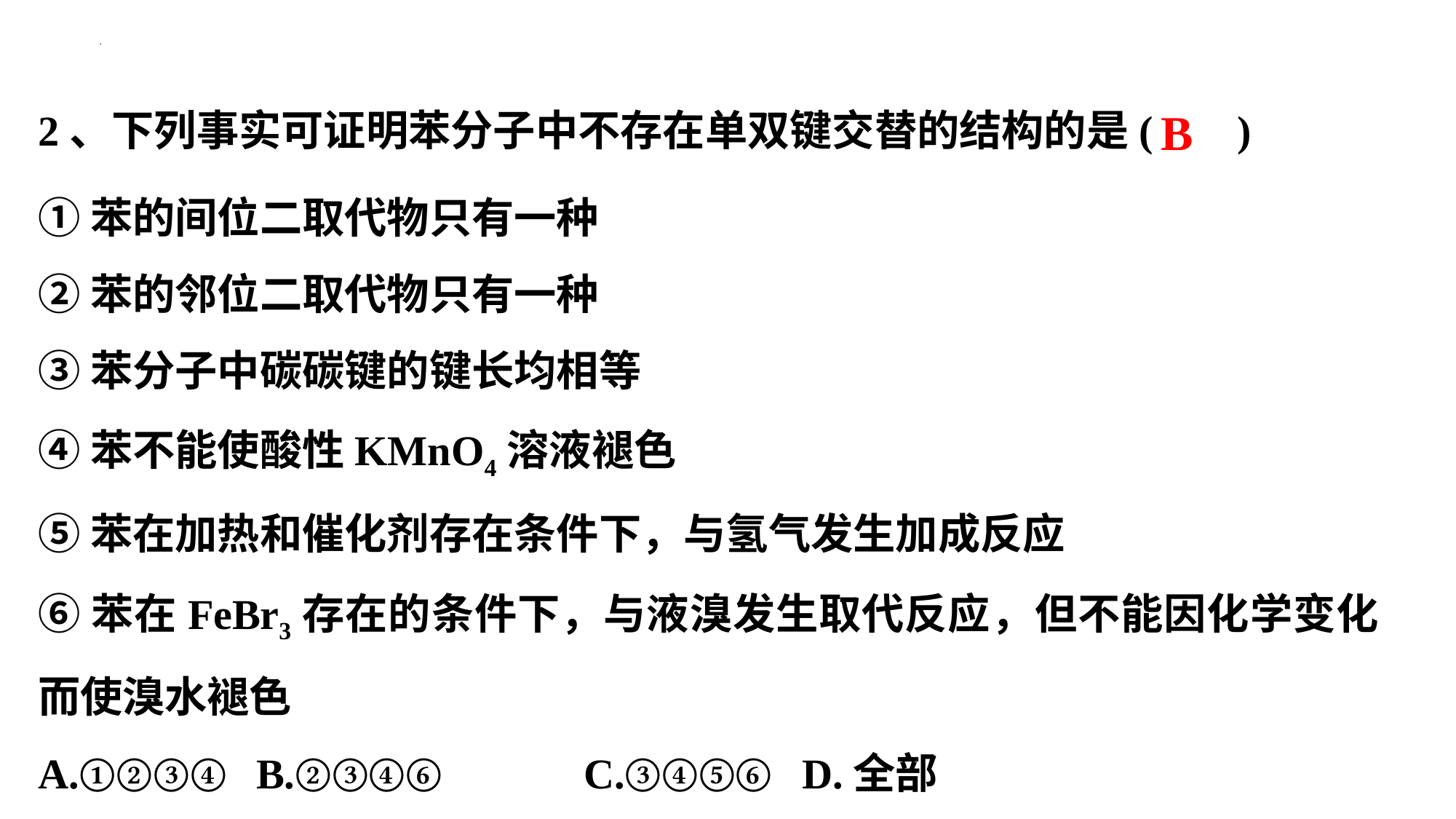

B
2、下列事实可证明苯分子中不存在单双键交替的结构的是(        )
①苯的间位二取代物只有一种
②苯的邻位二取代物只有一种
③苯分子中碳碳键的键长均相等
④苯不能使酸性KMnO4溶液褪色
⑤苯在加热和催化剂存在条件下，与氢气发生加成反应
⑥苯在FeBr3存在的条件下，与液溴发生取代反应，但不能因化学变化而使溴水褪色
A.①②③④  	B.②③④⑥　	C.③④⑤⑥  	D.全部